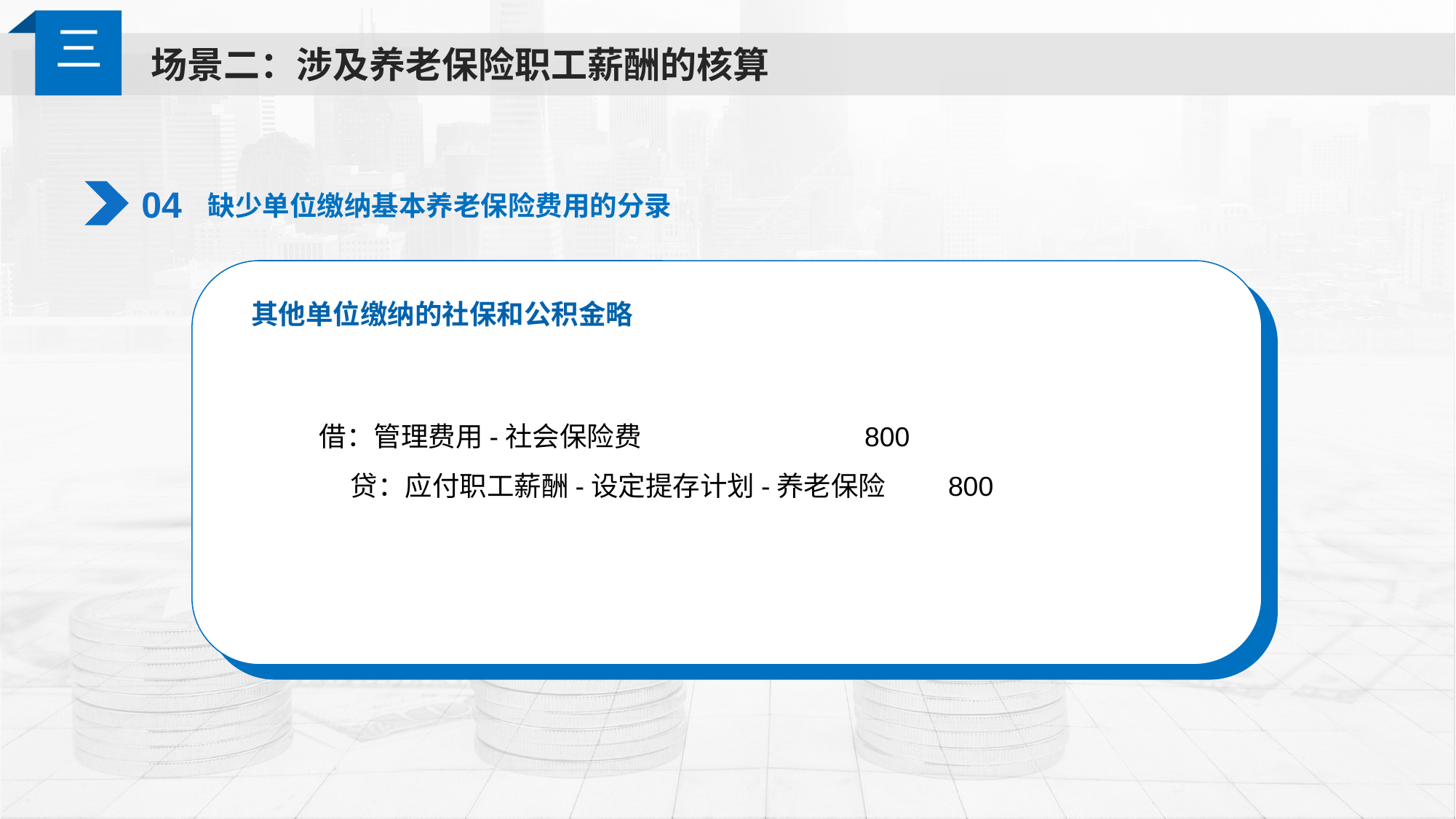

三
场景二：涉及养老保险职工薪酬的核算
04
缺少单位缴纳基本养老保险费用的分录

其他单位缴纳的社保和公积金略
借：管理费用-社会保险费                                   800
    贷：应付职工薪酬-设定提存计划-养老保险         800